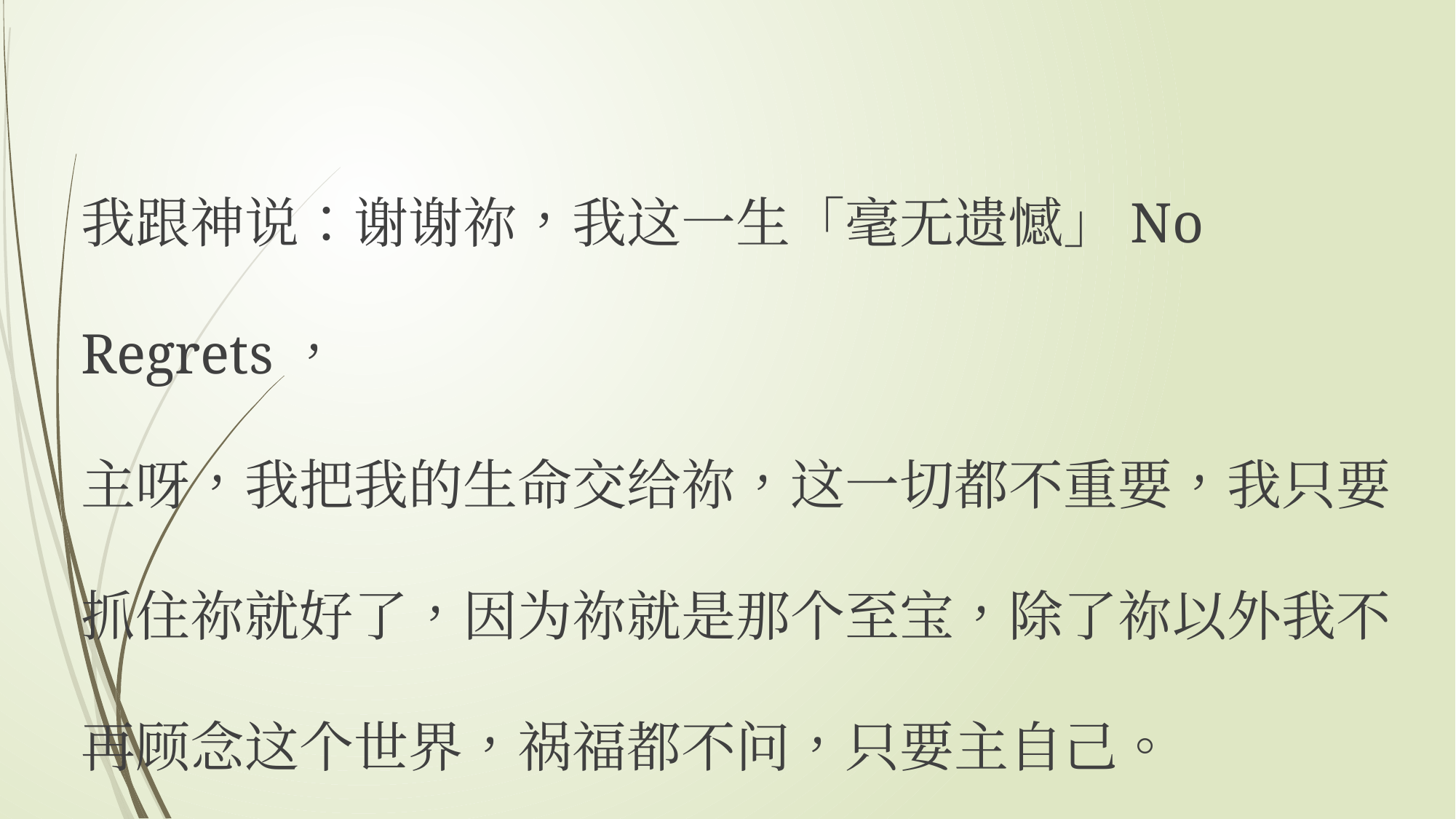

我跟神说：谢谢祢，我这一生「毫无遗憾」No Regrets，
主呀，我把我的生命交给祢，这一切都不重要，我只要抓住祢就好了，因为祢就是那个至宝，除了祢以外我不再顾念这个世界，祸福都不问，只要主自己。